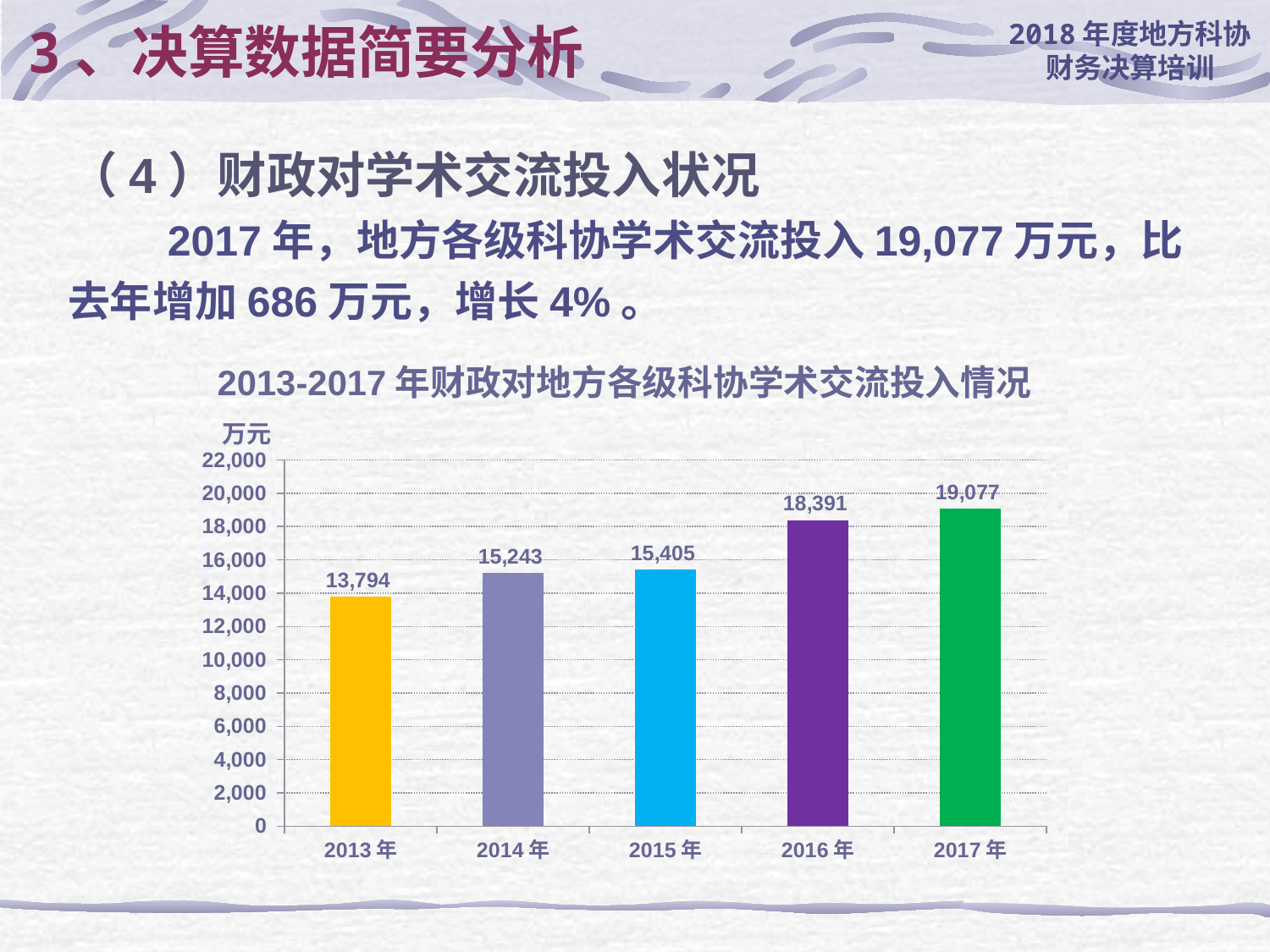

# 3、决算数据简要分析
（4）财政对学术交流投入状况
2017年，地方各级科协学术交流投入19,077万元，比去年增加686万元，增长4%。
2013-2017年财政对地方各级科协学术交流投入情况
万元

### Chart

| Category | 系列 1 |
|---|---|
| 2013年 | 13794.02 |
| 2014年 | 15243.03 |
| 2015年 | 15405.19 |
| 2016年 | 18391.07 |
| 2017年 | 19077.0 |